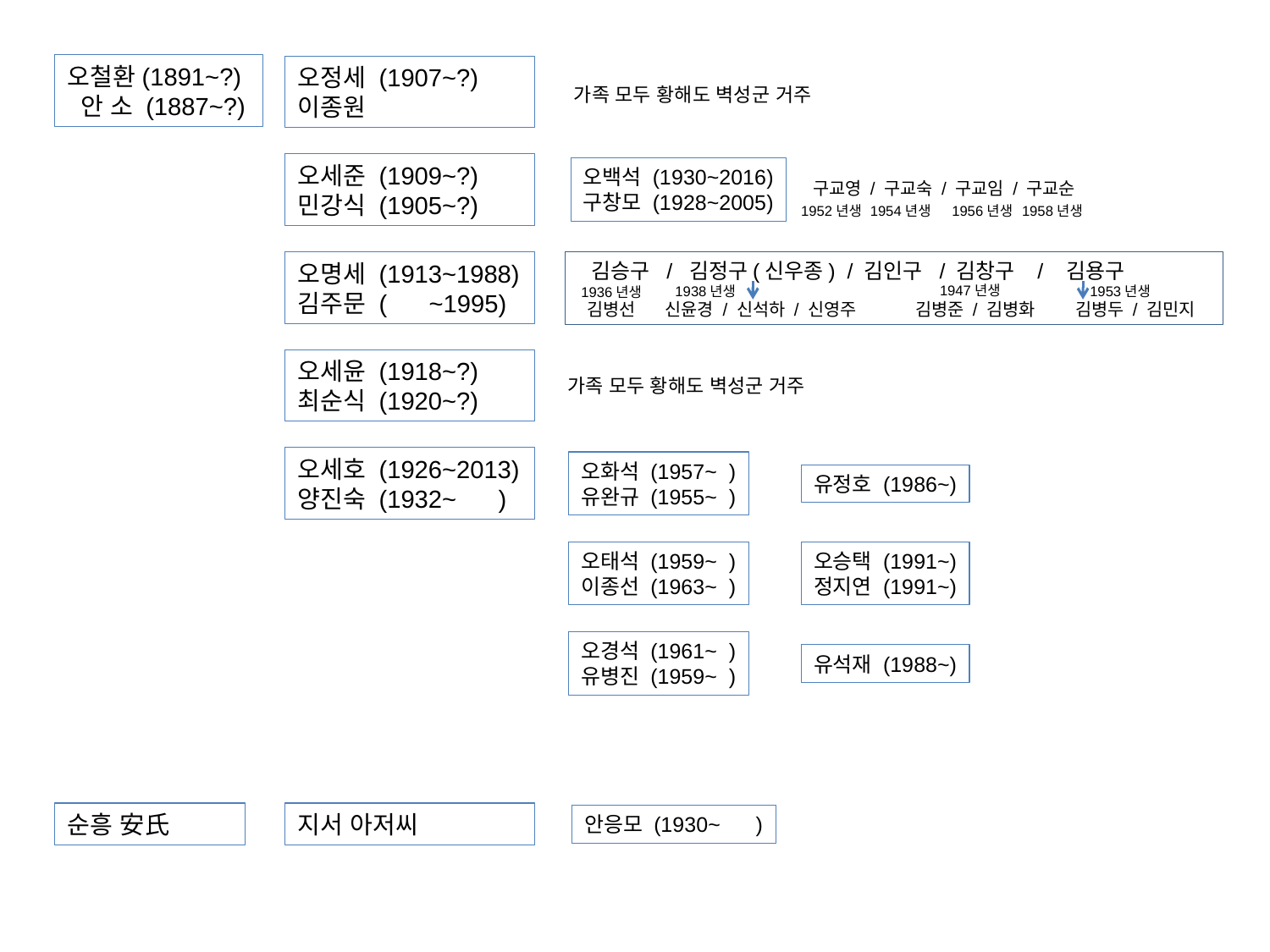

오철환(1891~?)
 안 소 (1887~?)
오정세 (1907~?)
이종원
가족 모두 황해도 벽성군 거주
오세준 (1909~?)
민강식 (1905~?)
오백석 (1930~2016)
구창모 (1928~2005)
구교영 / 구교숙 / 구교임 / 구교순
1952년생
1954년생
1956년생
1958년생
오명세 (1913~1988)
김주문 (      ~1995)

김승구  /  김정구(신우종)  / 김인구  / 김창구   /   김용구
1947년생
1938년생
1953년생
1936년생
신윤경 / 신석하 / 신영주
김병두 / 김민지
김병선
김병준 / 김병화
오세윤 (1918~?)
최순식 (1920~?)
가족 모두 황해도 벽성군 거주
오세호 (1926~2013)
양진숙 (1932~      )
오화석 (1957~  )
유완규 (1955~  )
유정호 (1986~)
오태석 (1959~  )
이종선 (1963~  )
오승택 (1991~)
정지연 (1991~)
오경석 (1961~  )
유병진 (1959~  )
유석재 (1988~)
순흥 安氏
지서 아저씨
안응모 (1930~      )